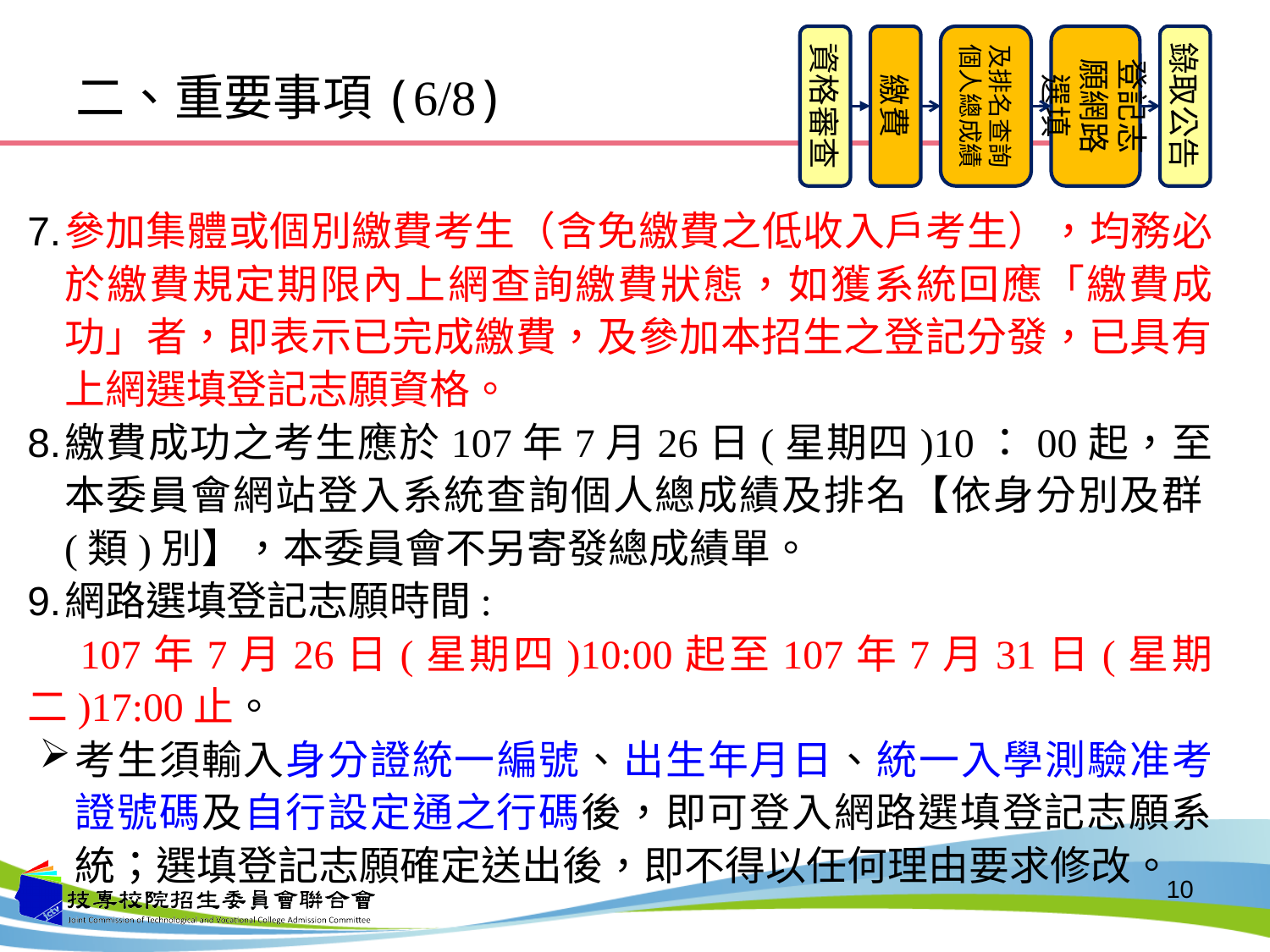

資格審查
繳費
及排名查詢個人總成績
登記志願網路選填
錄取公告
二、重要事項(6/8)
參加集體或個別繳費考生（含免繳費之低收入戶考生），均務必於繳費規定期限內上網查詢繳費狀態，如獲系統回應「繳費成功」者，即表示已完成繳費，及參加本招生之登記分發，已具有上網選填登記志願資格。
繳費成功之考生應於107年7月26日(星期四)10：00起，至本委員會網站登入系統查詢個人總成績及排名【依身分別及群(類)別】，本委員會不另寄發總成績單。
網路選填登記志願時間:
    107年7月26日(星期四)10:00起至107年7月31日(星期二)17:00止。
考生須輸入身分證統一編號、出生年月日、統一入學測驗准考證號碼及自行設定通之行碼後，即可登入網路選填登記志願系統；選填登記志願確定送出後，即不得以任何理由要求修改。

10